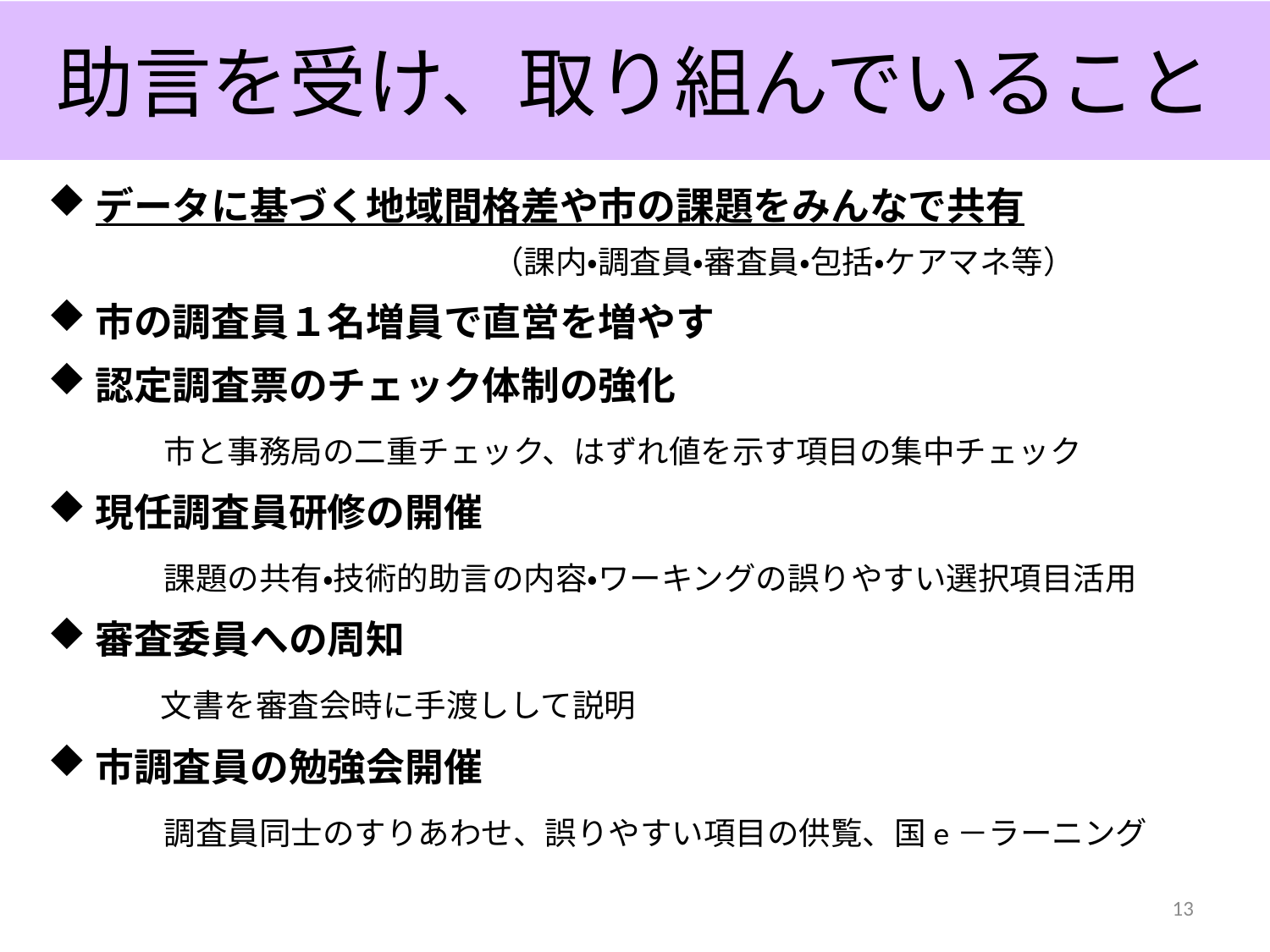

# 助言を受け、取り組んでいること
データに基づく地域間格差や市の課題をみんなで共有
　　　　　　　　　　　　　　（課内・調査員・審査員・包括・ケアマネ等）
市の調査員１名増員で直営を増やす
認定調査票のチェック体制の強化
　　　市と事務局の二重チェック、はずれ値を示す項目の集中チェック
現任調査員研修の開催
　　　課題の共有・技術的助言の内容・ワーキングの誤りやすい選択項目活用
審査委員への周知
　　　文書を審査会時に手渡しして説明
市調査員の勉強会開催
　　　調査員同士のすりあわせ、誤りやすい項目の供覧、国e－ラーニング
13